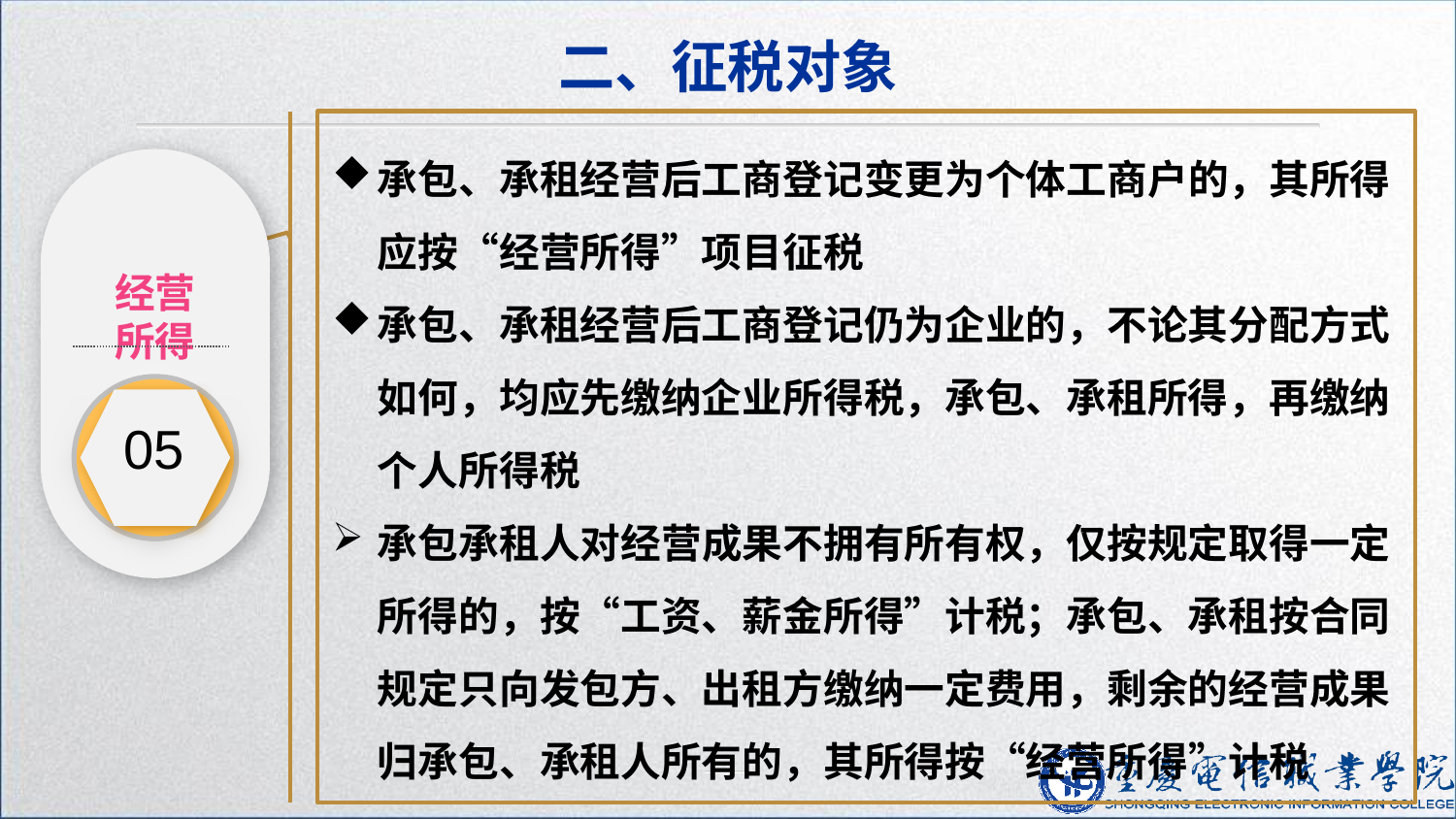

二、征税对象
承包、承租经营后工商登记变更为个体工商户的，其所得应按“经营所得”项目征税
承包、承租经营后工商登记仍为企业的，不论其分配方式如何，均应先缴纳企业所得税，承包、承租所得，再缴纳个人所得税
承包承租人对经营成果不拥有所有权，仅按规定取得一定所得的，按“工资、薪金所得”计税；承包、承租按合同规定只向发包方、出租方缴纳一定费用，剩余的经营成果归承包、承租人所有的，其所得按“经营所得”计税

经营
所得

05